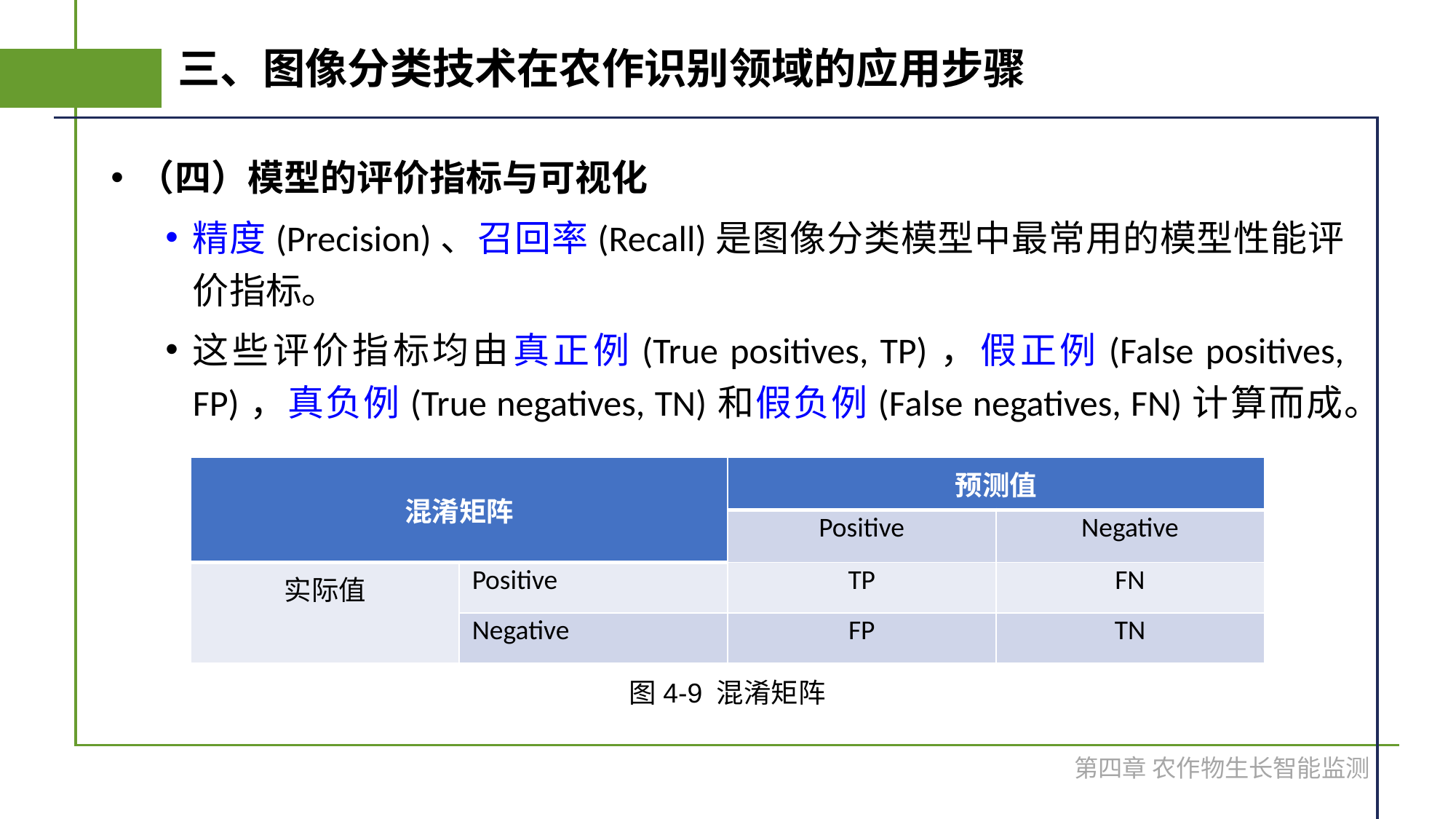

# 三、图像分类技术在农作识别领域的应用步骤
（四）模型的评价指标与可视化
精度(Precision)、召回率(Recall)是图像分类模型中最常用的模型性能评价指标。
这些评价指标均由真正例(True positives, TP)，假正例(False positives, FP)，真负例(True negatives, TN)和假负例(False negatives, FN)计算而成。

| 混淆矩阵 |  | 预测值 |  |
| --- | --- | --- | --- |
|  |  | Positive | Negative |
| 实际值 | Positive | TP | FN |
|  | Negative | FP | TN |
图4-9 混淆矩阵
第四章 农作物生长智能监测